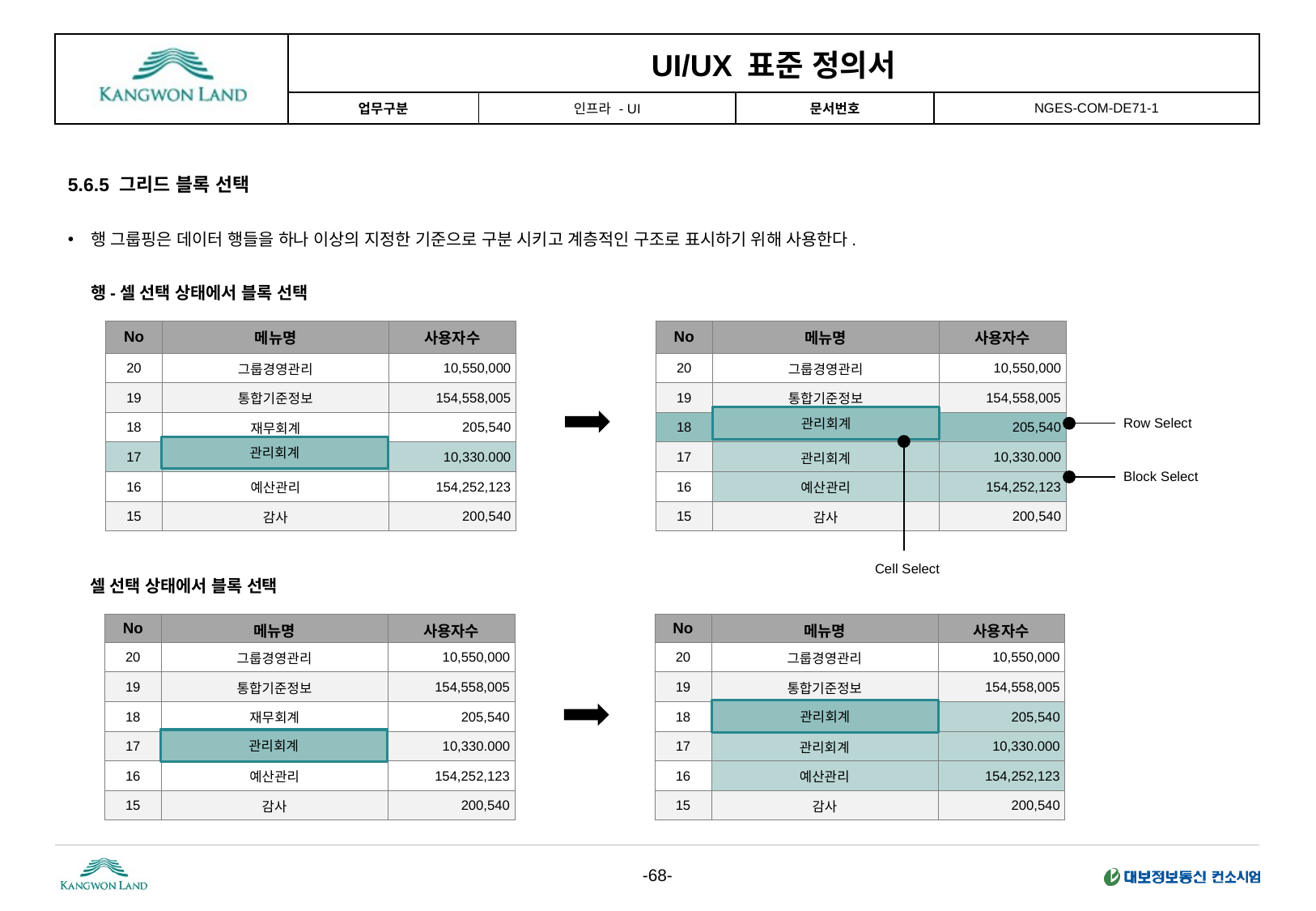

5.6.5 그리드 블록 선택
행 그룹핑은 데이터 행들을 하나 이상의 지정한 기준으로 구분 시키고 계층적인 구조로 표시하기 위해 사용한다.
행-셀 선택 상태에서 블록 선택
| No | 메뉴명 | 사용자수 |
| --- | --- | --- |
| 20 | 그룹경영관리 | 10,550,000 |
| 19 | 통합기준정보 | 154,558,005 |
| 18 | 재무회계 | 205,540 |
| 17 | 관리회계 | 10,330.000 |
| 16 | 예산관리 | 154,252,123 |
| 15 | 감사 | 200,540 |
| No | 메뉴명 | 사용자수 |
| --- | --- | --- |
| 20 | 그룹경영관리 | 10,550,000 |
| 19 | 통합기준정보 | 154,558,005 |
| 18 | 재무회계 | 205,540 |
| 17 | 관리회계 | 10,330.000 |
| 16 | 예산관리 | 154,252,123 |
| 15 | 감사 | 200,540 |
관리회계
Row Select

관리회계
Block Select

Cell Select
셀 선택 상태에서 블록 선택
| No | 메뉴명 | 사용자수 |
| --- | --- | --- |
| 20 | 그룹경영관리 | 10,550,000 |
| 19 | 통합기준정보 | 154,558,005 |
| 18 | 재무회계 | 205,540 |
| 17 | 관리회계 | 10,330.000 |
| 16 | 예산관리 | 154,252,123 |
| 15 | 감사 | 200,540 |
| No | 메뉴명 | 사용자수 |
| --- | --- | --- |
| 20 | 그룹경영관리 | 10,550,000 |
| 19 | 통합기준정보 | 154,558,005 |
| 18 | 재무회계 | 205,540 |
| 17 | 관리회계 | 10,330.000 |
| 16 | 예산관리 | 154,252,123 |
| 15 | 감사 | 200,540 |
관리회계

관리회계